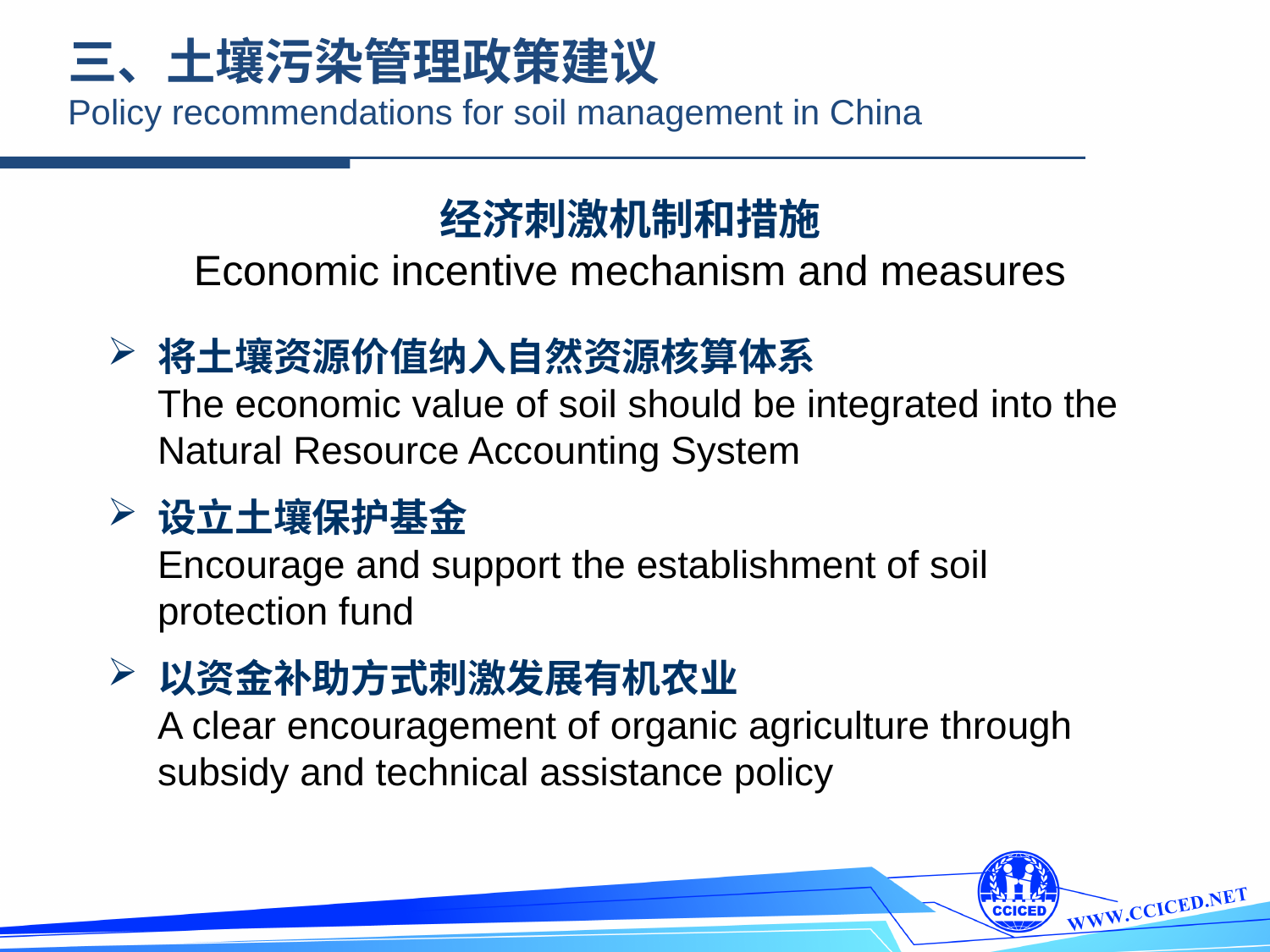

三、土壤污染管理政策建议
Policy recommendations for soil management in China
经济刺激机制和措施
Economic incentive mechanism and measures
将土壤资源价值纳入自然资源核算体系
The economic value of soil should be integrated into the Natural Resource Accounting System
设立土壤保护基金
Encourage and support the establishment of soil protection fund
以资金补助方式刺激发展有机农业
A clear encouragement of organic agriculture through subsidy and technical assistance policy